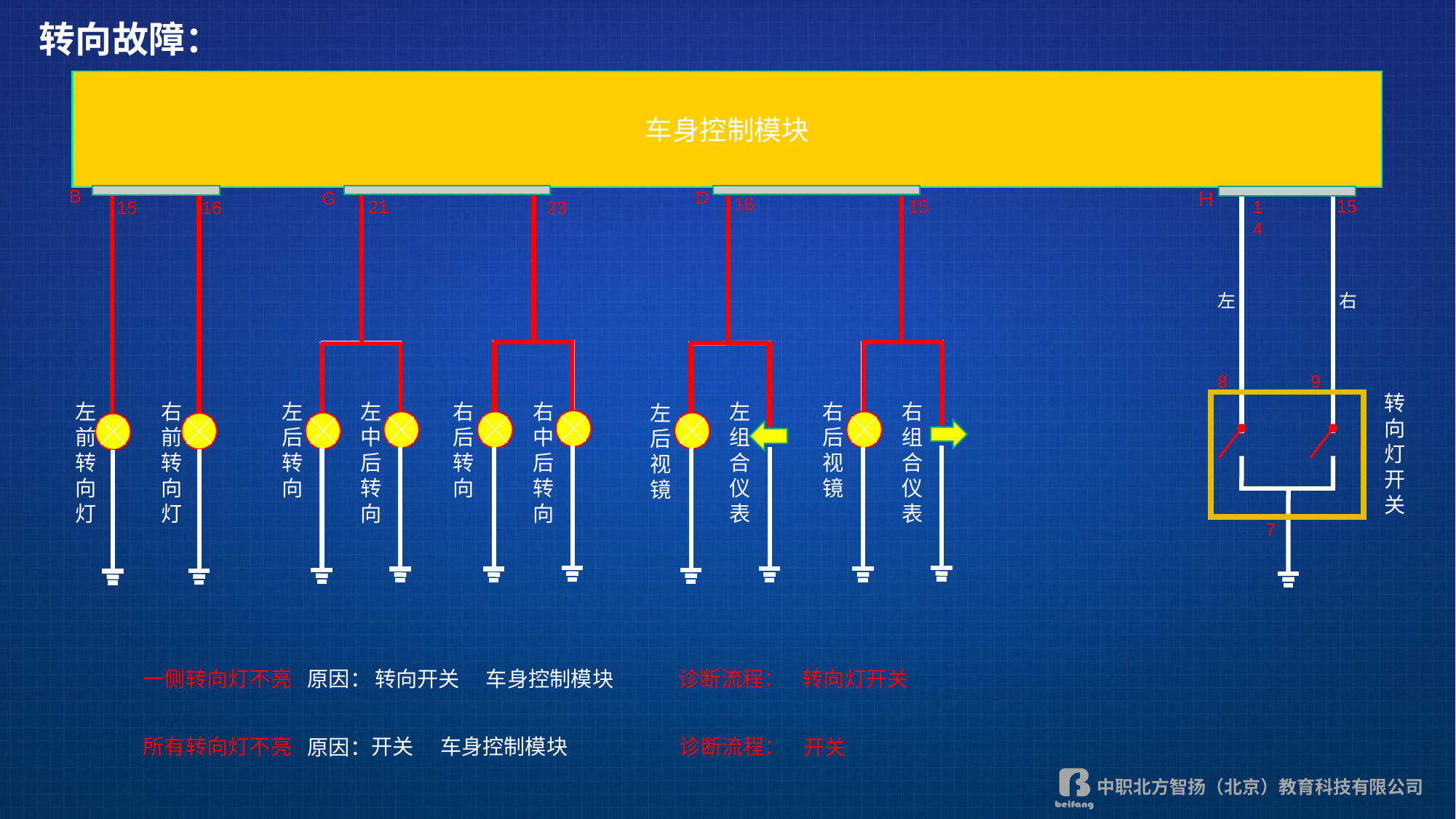

转向故障：
车身控制模块
B
H
D
G

16
15
15
21
14
16
15
23
左
右
8
9
转向灯开关

左组合仪表
右后视镜
右组合仪表
左前转向灯
右前转向灯
左后转向
左中后转向
右后转向
右中后转向
左后视镜

7
一侧转向灯不亮
原因：
转向开关
车身控制模块
诊断流程：
转向灯开关
车身控制模块
诊断流程：
所有转向灯不亮
开关
原因：
开关